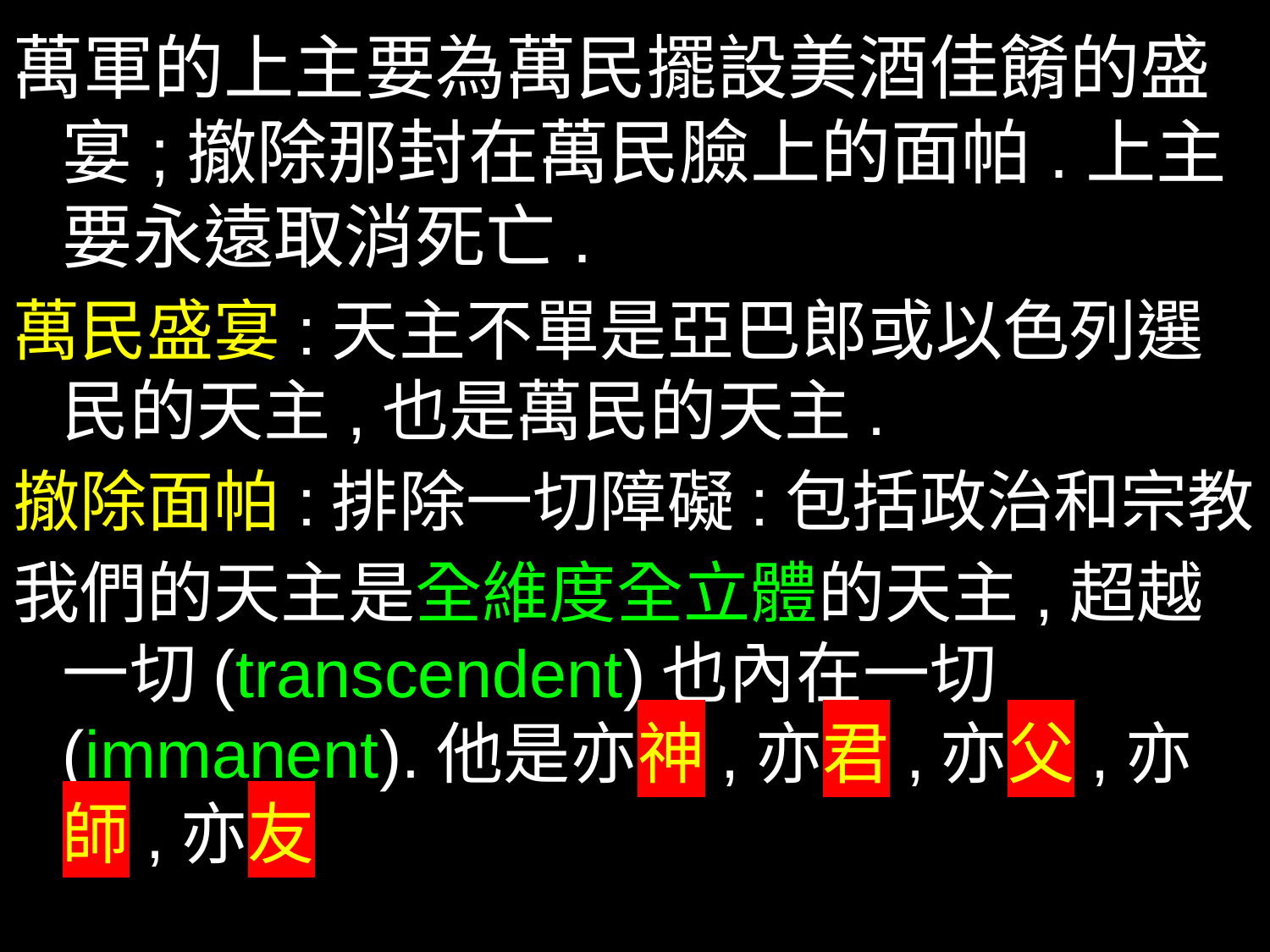

萬軍的上主要為萬民擺設美酒佳餚的盛宴;撤除那封在萬民臉上的面帕.上主要永遠取消死亡.
萬民盛宴:天主不單是亞巴郎或以色列選民的天主,也是萬民的天主.
撤除面帕:排除一切障礙:包括政治和宗教.
我們的天主是全維度全立體的天主,超越一切(transcendent)也內在一切(immanent).他是亦神,亦君,亦父,亦師,亦友